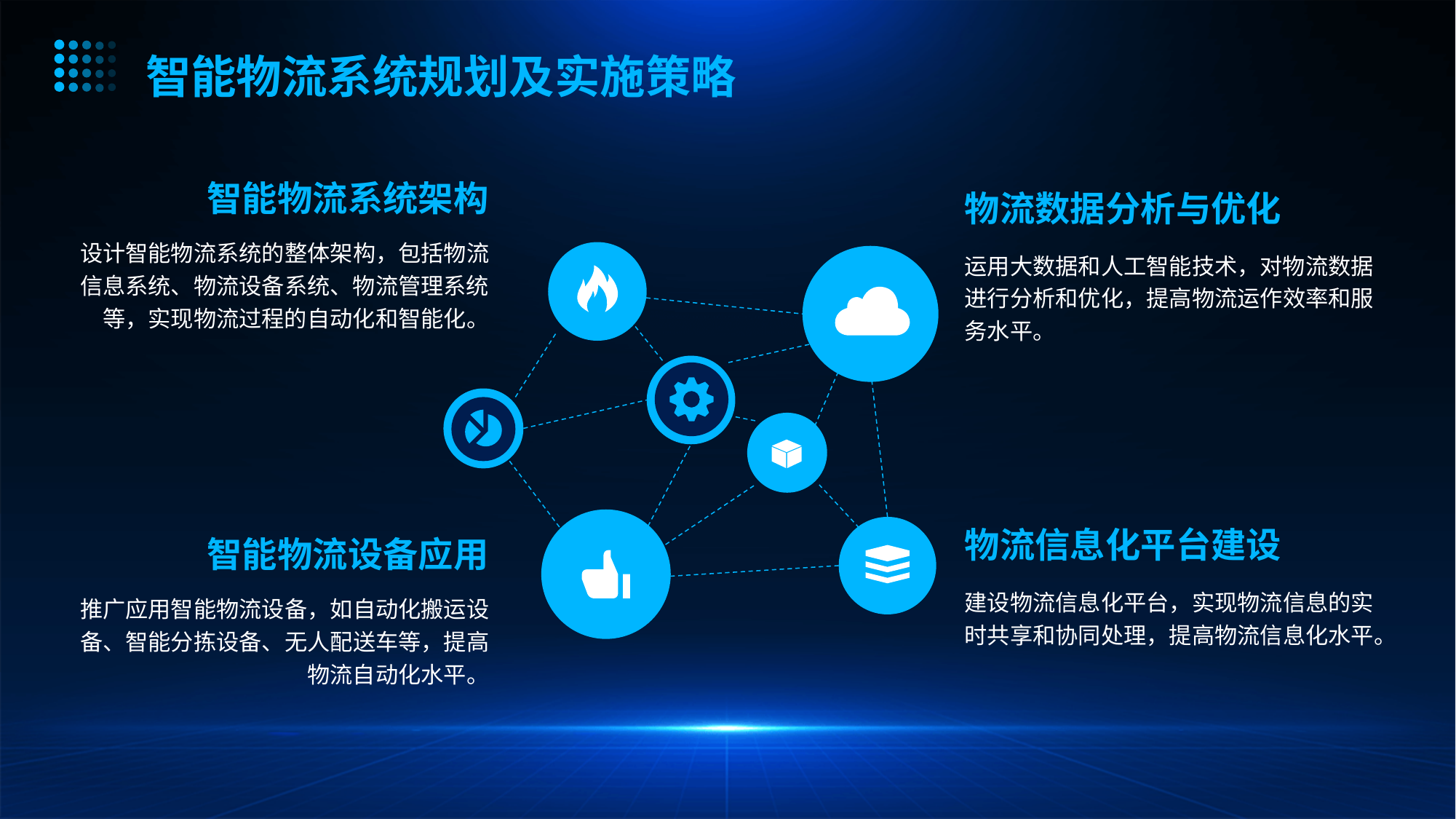

智能物流系统规划及实施策略

智能物流系统架构
物流数据分析与优化
设计智能物流系统的整体架构，包括物流信息系统、物流设备系统、物流管理系统等，实现物流过程的自动化和智能化。
运用大数据和人工智能技术，对物流数据进行分析和优化，提高物流运作效率和服务水平。

物流信息化平台建设

智能物流设备应用

建设物流信息化平台，实现物流信息的实时共享和协同处理，提高物流信息化水平。
推广应用智能物流设备，如自动化搬运设备、智能分拣设备、无人配送车等，提高物流自动化水平。